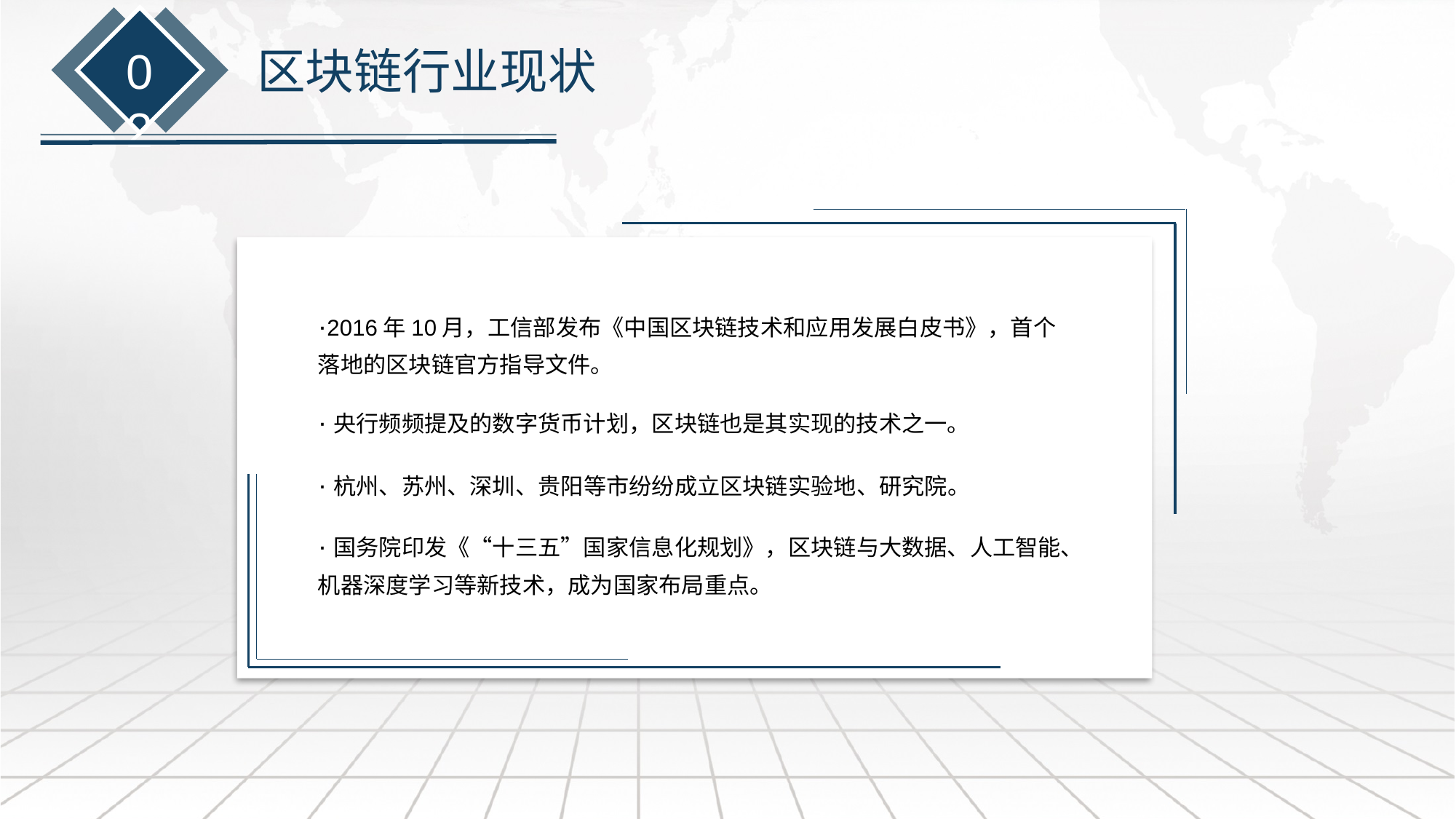

02
区块链行业现状

·2016年10月，工信部发布《中国区块链技术和应用发展白皮书》，首个落地的区块链官方指导文件。
·央行频频提及的数字货币计划，区块链也是其实现的技术之一。
·杭州、苏州、深圳、贵阳等市纷纷成立区块链实验地、研究院。
·国务院印发《“十三五”国家信息化规划》，区块链与大数据、人工智能、机器深度学习等新技术，成为国家布局重点。